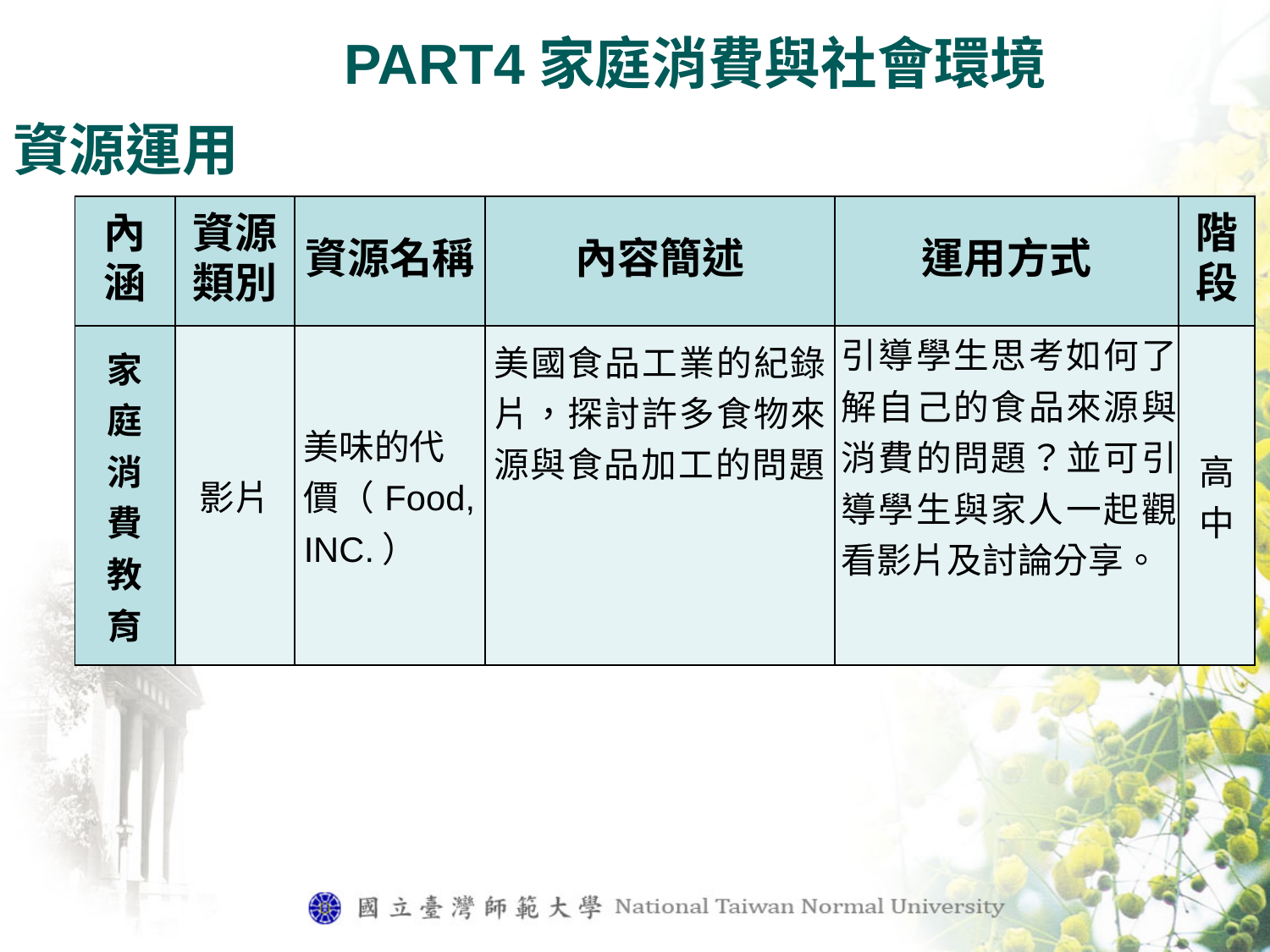

PART4家庭消費與社會環境
資源運用
| 內涵 | 資源類別 | 資源名稱 | 內容簡述 | 運用方式 | 階段 |
| --- | --- | --- | --- | --- | --- |
| 家 庭 消 費 教 育 | 影片 | 美味的代價（Food, INC.） | 美國食品工業的紀錄片，探討許多食物來源與食品加工的問題。 | 引導學生思考如何了解自己的食品來源與消費的問題？並可引導學生與家人一起觀看影片及討論分享。 | 高中 |